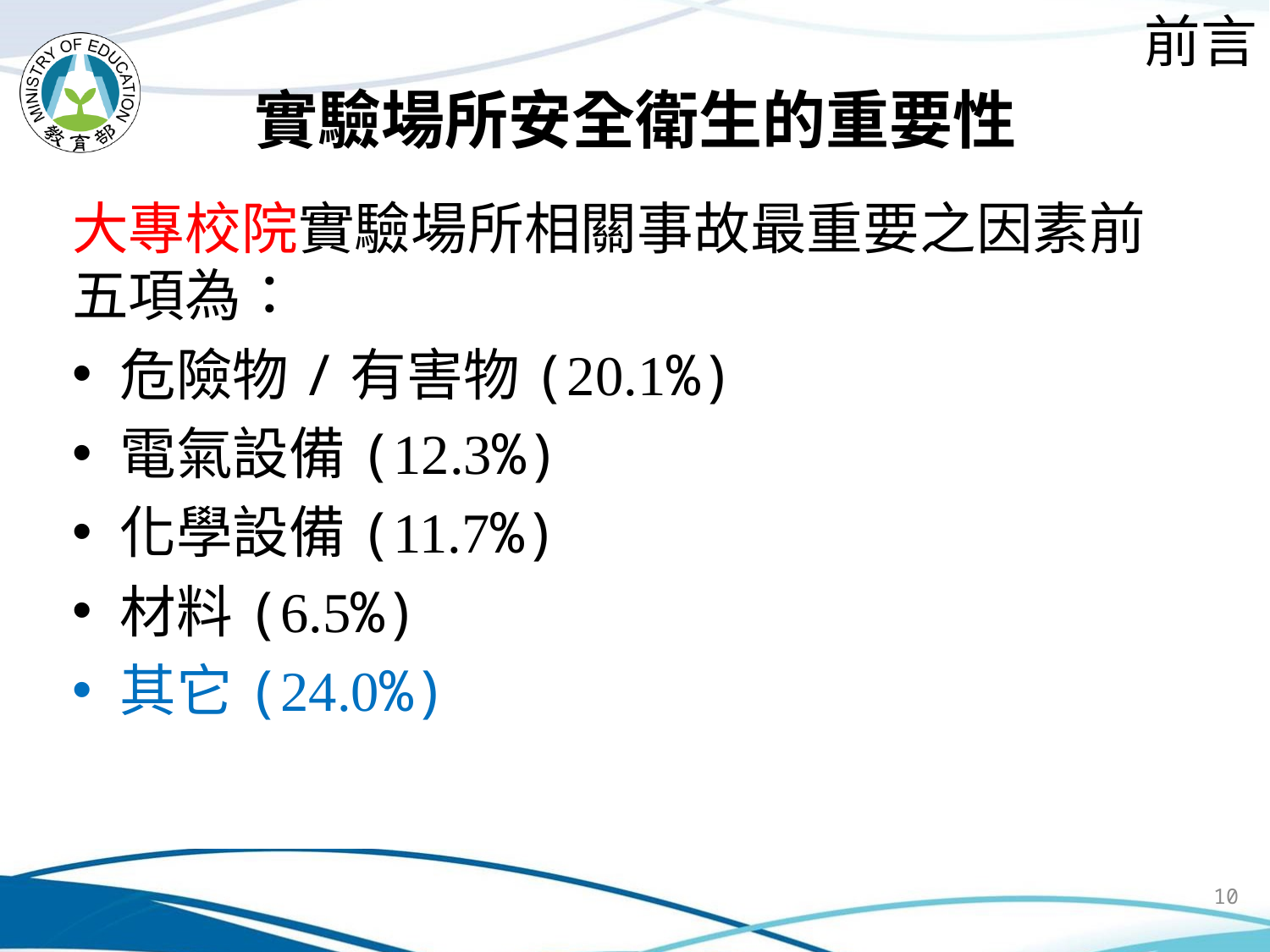

前言
# 實驗場所安全衛生的重要性
大專校院實驗場所相關事故最重要之因素前五項為：
危險物/有害物(20.1%)
電氣設備(12.3%)
化學設備(11.7%)
材料(6.5%)
其它(24.0%)
10